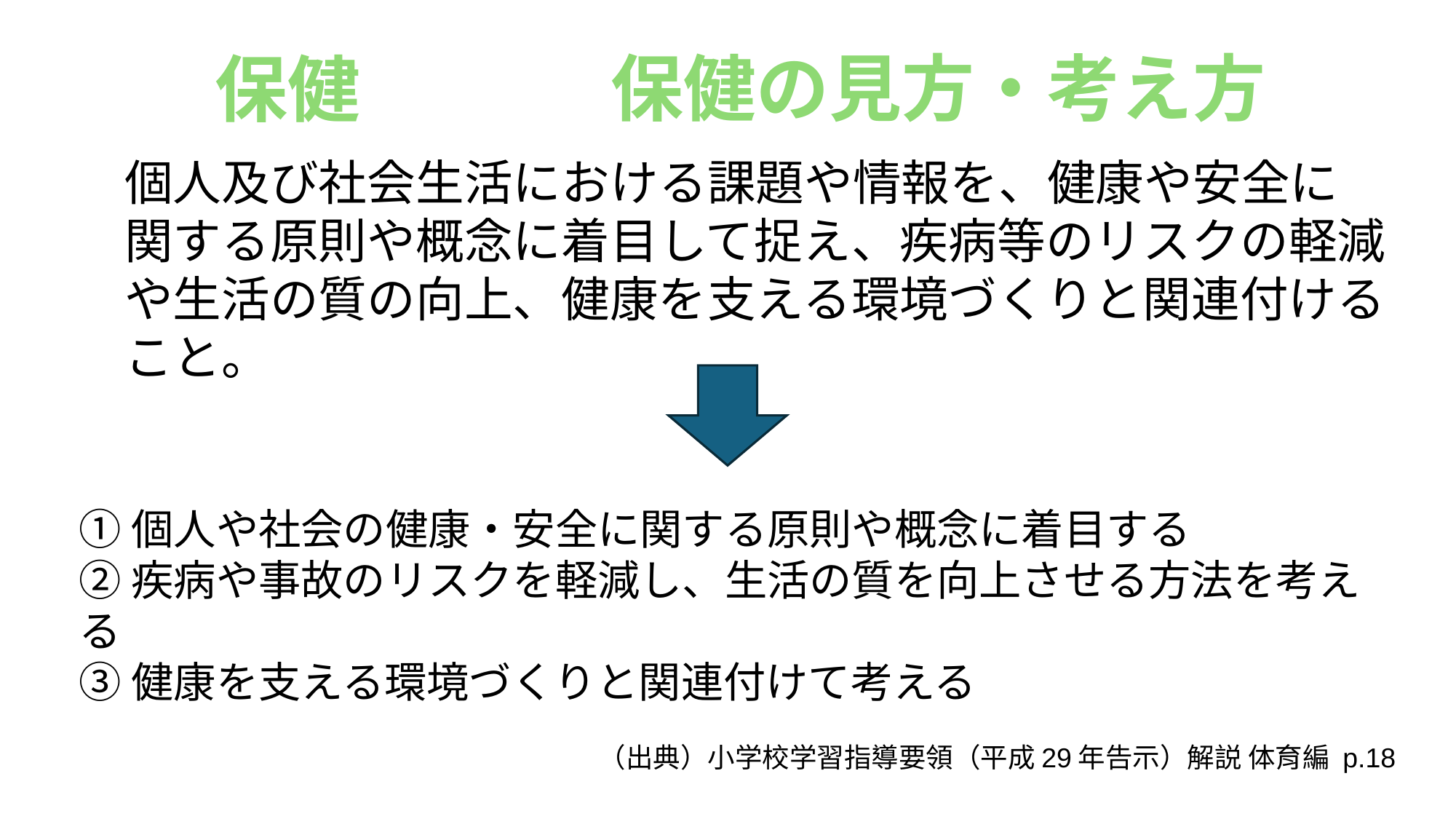

保健の見方・考え方
保健
個人及び社会生活における課題や情報を、健康や安全に関する原則や概念に着目して捉え、疾病等のリスクの軽減や生活の質の向上、健康を支える環境づくりと関連付けること。

①個人や社会の健康・安全に関する原則や概念に着目する
②疾病や事故のリスクを軽減し、生活の質を向上させる方法を考える
③健康を支える環境づくりと関連付けて考える
（出典）小学校学習指導要領（平成29年告示）解説 体育編 p.18